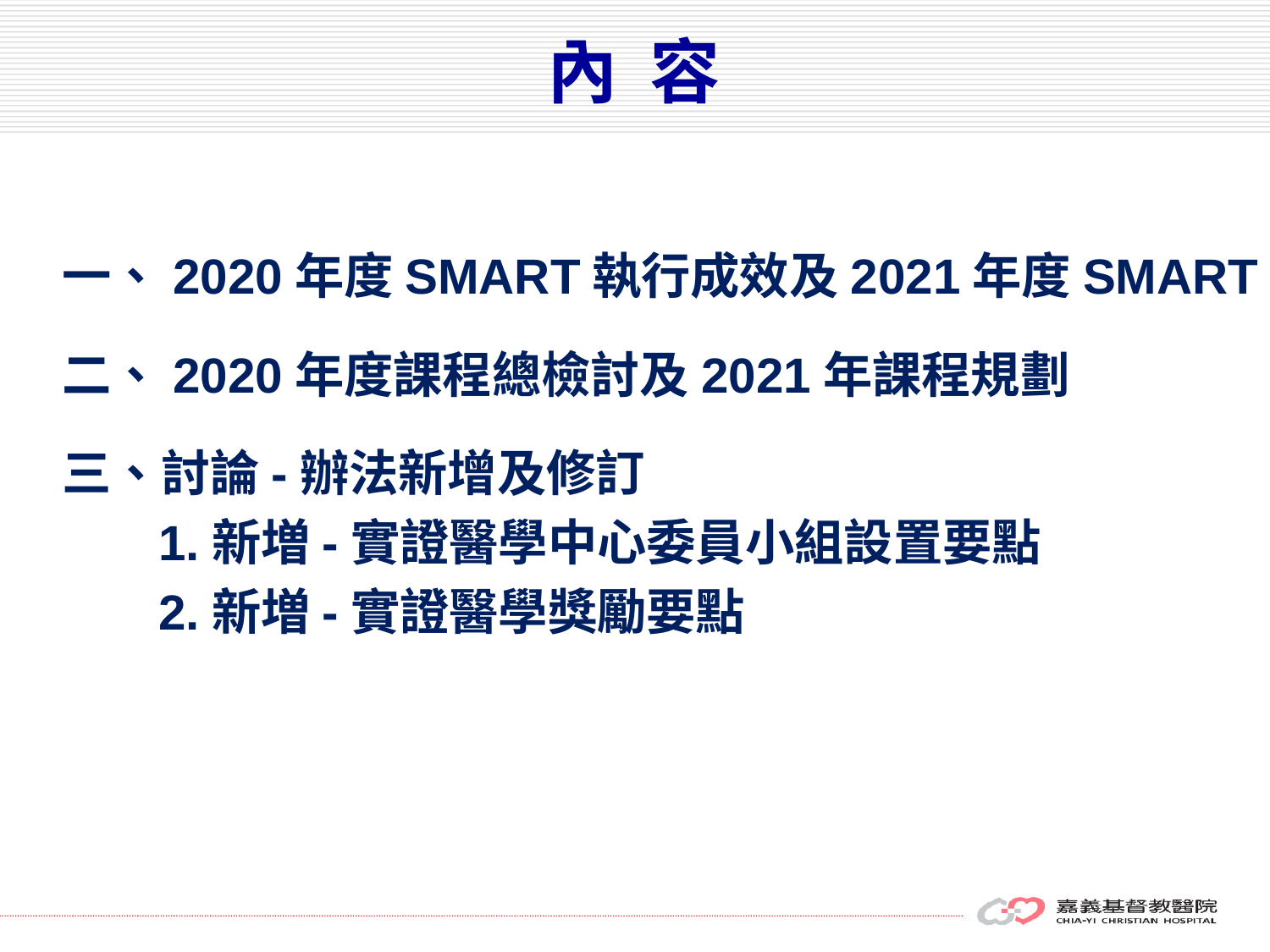

# 內  容
一、2020年度SMART執行成效及2021年度SMART
二、2020年度課程總檢討及2021年課程規劃
三、討論-辦法新增及修訂
       1.新増-實證醫學中心委員小組設置要點
       2.新増-實證醫學獎勵要點